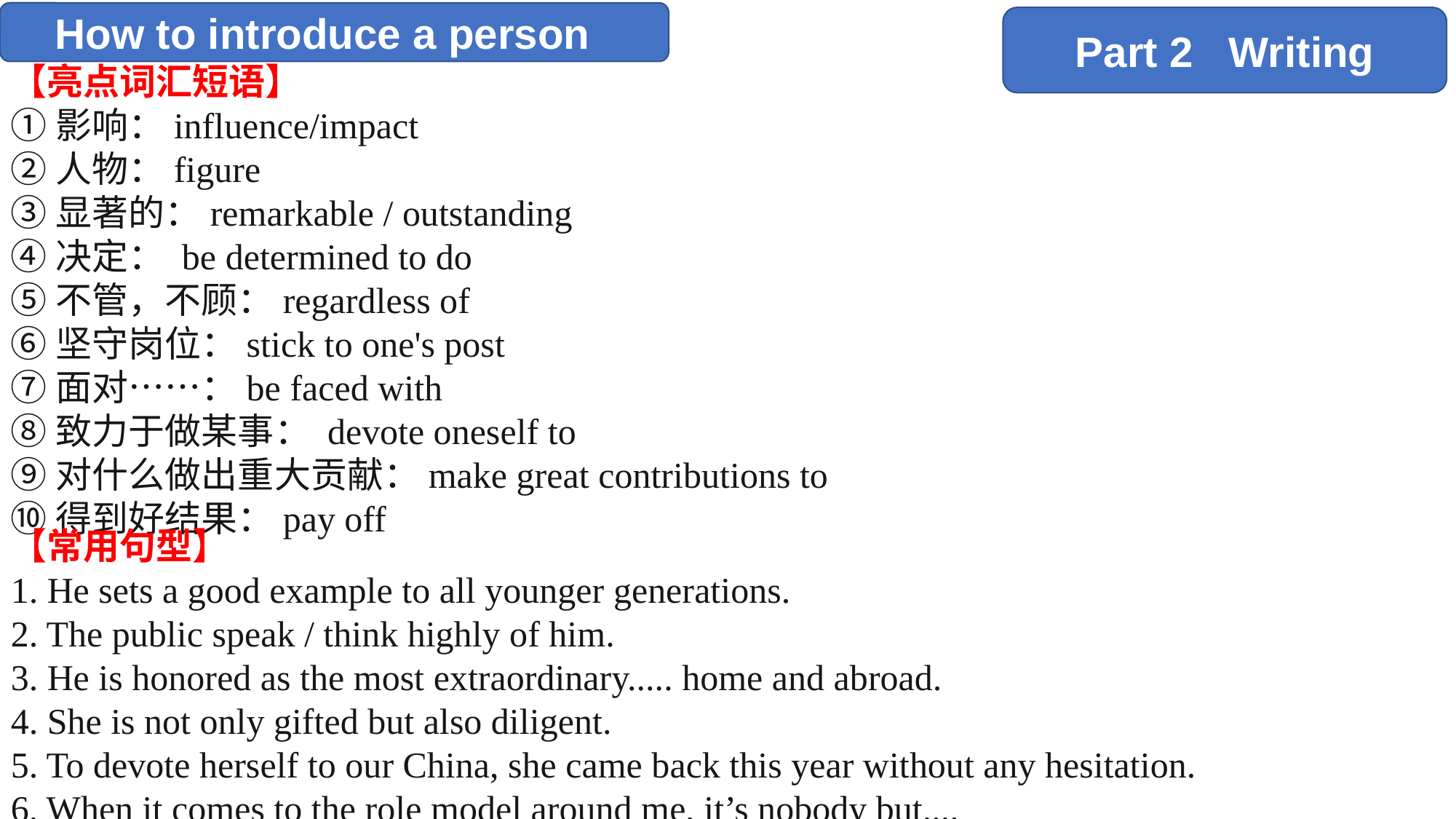

How to introduce a person
Part 2   Writing
【亮点词汇短语】
①影响：influence/impact
②人物：figure
③显著的：remarkable / outstanding
④决定： be determined to do
⑤不管，不顾：regardless of
⑥坚守岗位：stick to one's post
⑦面对……：be faced with
⑧致力于做某事： devote oneself to
⑨对什么做出重大贡献：make great contributions to
⑩得到好结果：pay off

【常用句型】
1. He sets a good example to all younger generations.
2. The public speak / think highly of him.
3. He is honored as the most extraordinary..... home and abroad.
4. She is not only gifted but also diligent.
5. To devote herself to our China, she came back this year without any hesitation.
6. When it comes to the role model around me, it’s nobody but....